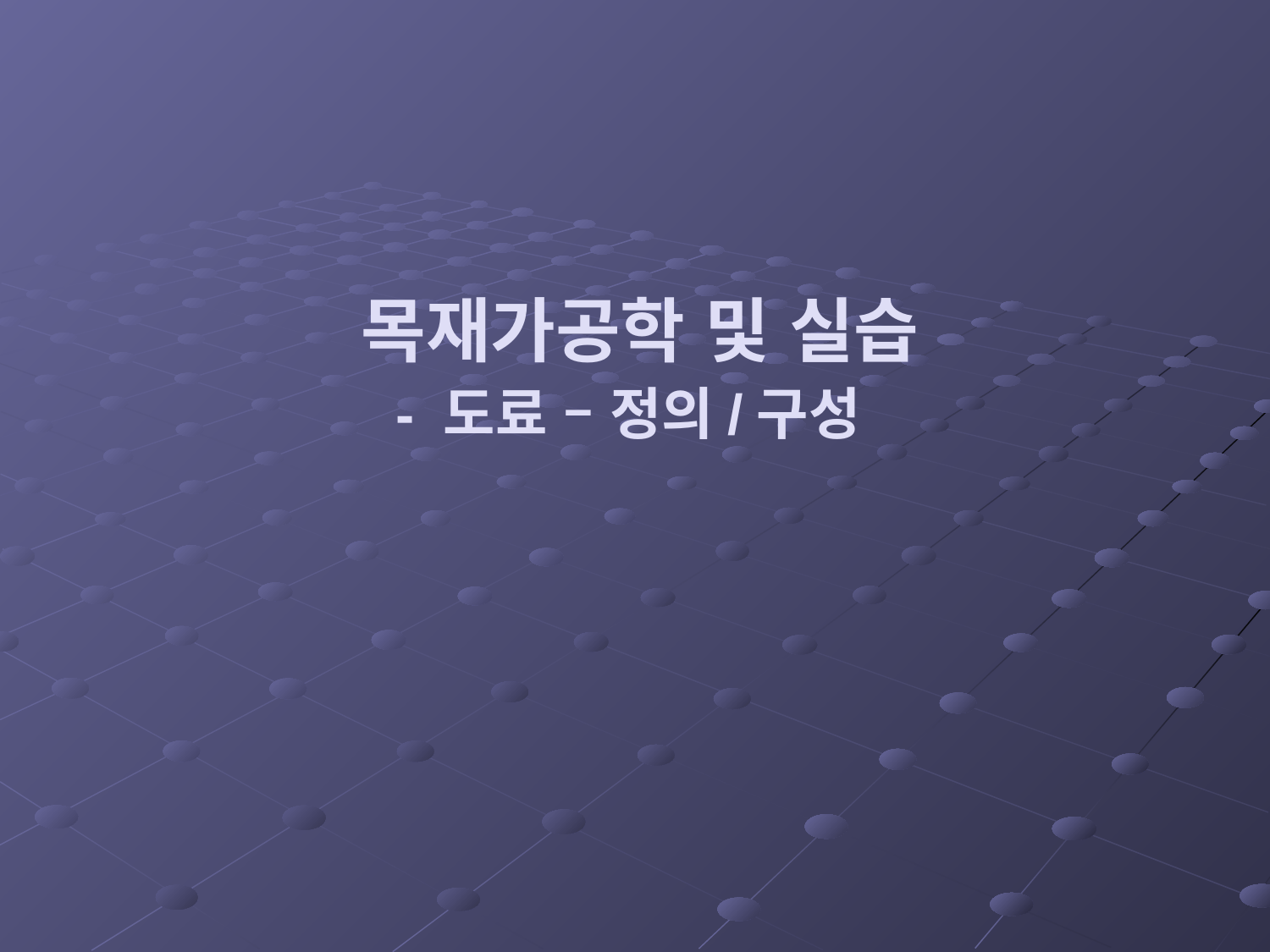

# 목재가공학 및 실습 - 도료 – 정의/구성